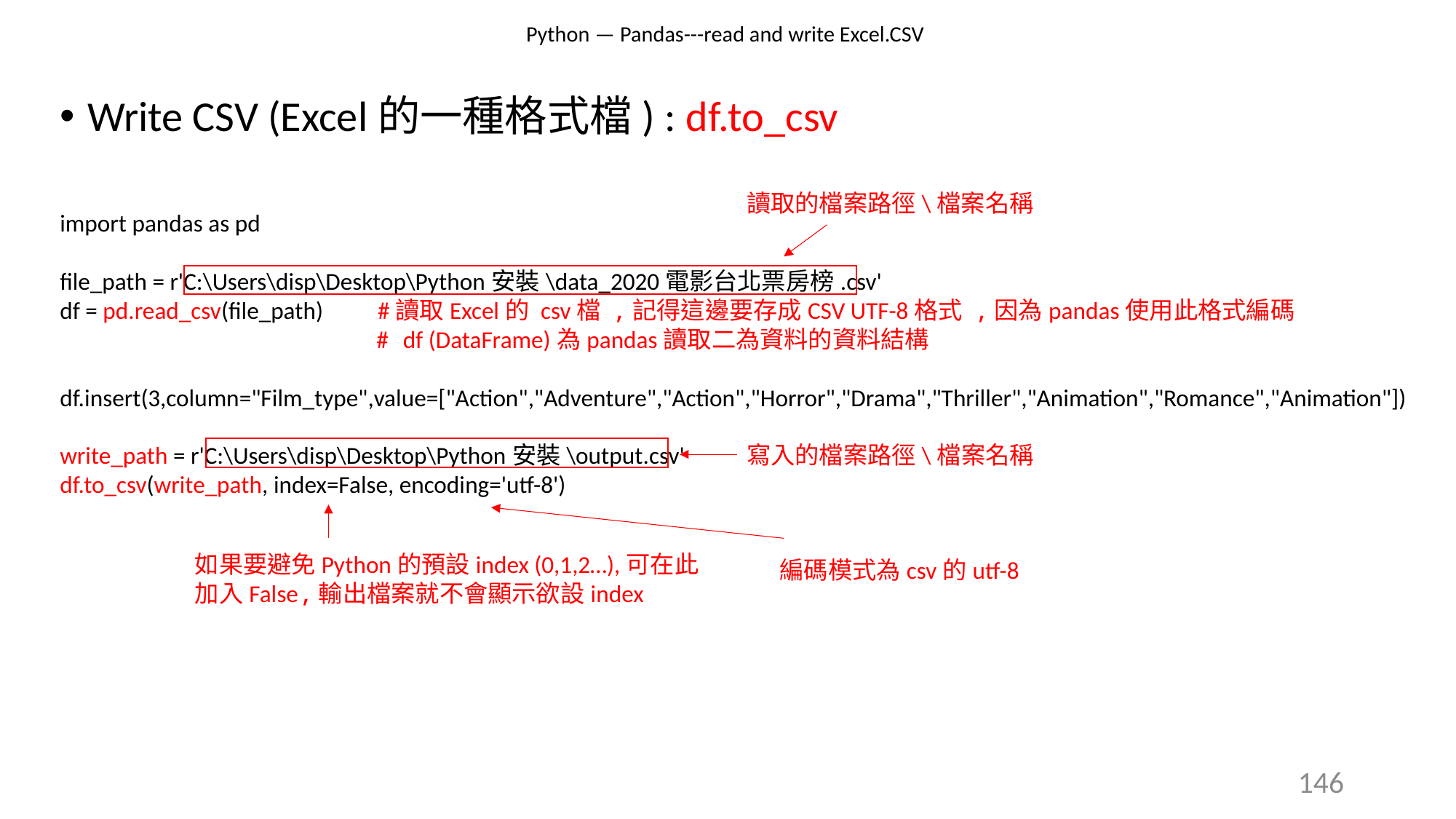

# Python — Pandas---read and write Excel.CSV
Write CSV (Excel的一種格式檔) : df.to_csv
讀取的檔案路徑\檔案名稱
import pandas as pd

file_path = r'C:\Users\disp\Desktop\Python安裝\data_2020電影台北票房榜.csv'
df = pd.read_csv(file_path)          #讀取Excel的 csv檔 ,記得這邊要存成CSV UTF-8格式 ,因為pandas使用此格式編碼
                                                          # df (DataFrame)為pandas讀取二為資料的資料結構

df.insert(3,column="Film_type",value=["Action","Adventure","Action","Horror","Drama","Thriller","Animation","Romance","Animation"])

write_path = r'C:\Users\disp\Desktop\Python安裝\output.csv'
df.to_csv(write_path, index=False, encoding='utf-8')

寫入的檔案路徑\檔案名稱

如果要避免Python的預設index (0,1,2…),可在此加入False,輸出檔案就不會顯示欲設index
編碼模式為csv的utf-8
146